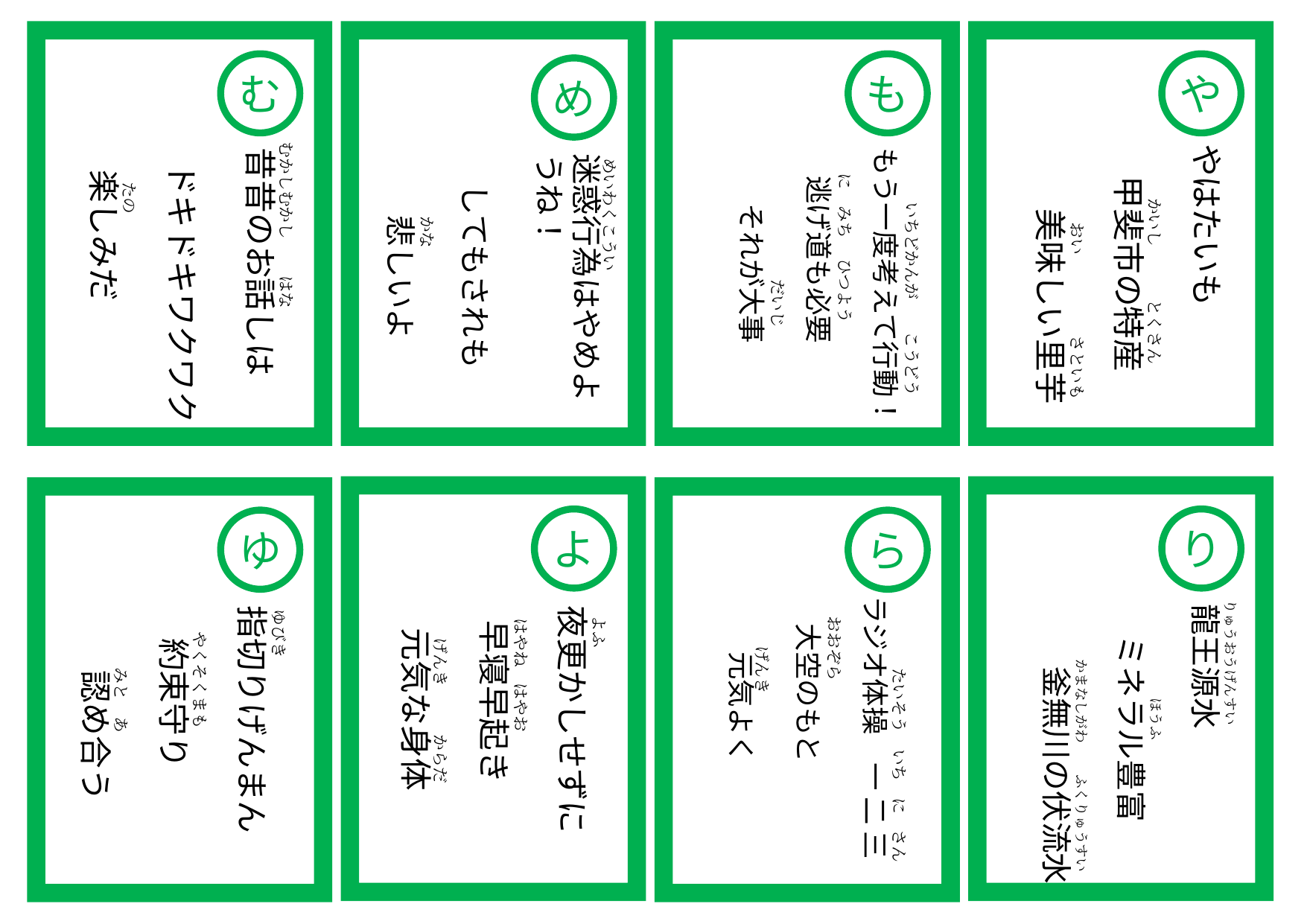

む
も
や
め
 　　　  に    みち　 ひつよう
 　　　 　かいし　　　 とくさん
 　　　 　　おい　　　　　さといも
 　　　  　　　　　だいじ
 むかしむかし　　 はな
 　　　 いちどかんが　　こうどう
やはたいも

　甲斐市の特産

　　美味しい里芋

昔昔のお話しは

 ドキドキワクワク

  楽しみだ

もう一度考えて行動！

　逃げ道も必要

　　それが大事

 めいわくこうい
迷惑行為はやめようね！

　してもされも

　　悲しいよ

 たの
 かな

よ
り
ゆ
ら
   りゅうおうげんすい
ラジオ体操　一 二 三

　大空のもと

　　元気よく

  ゆびき
   よふ
   はやね　はやお
  おおぞら
龍王源水

　ミネラル豊富

　　釜無川の伏流水

指切りげんまん

　約束守り

　　認め合う

夜更かしせずに

 早寝早起き

  元気な身体

  やくそくまも
                     ほうふ
   げんき　　　からだ
   　 かまなしがわ　　 ふくりゅうすい
   げんき
   みと    あ
   たいそう　いち　に　さん